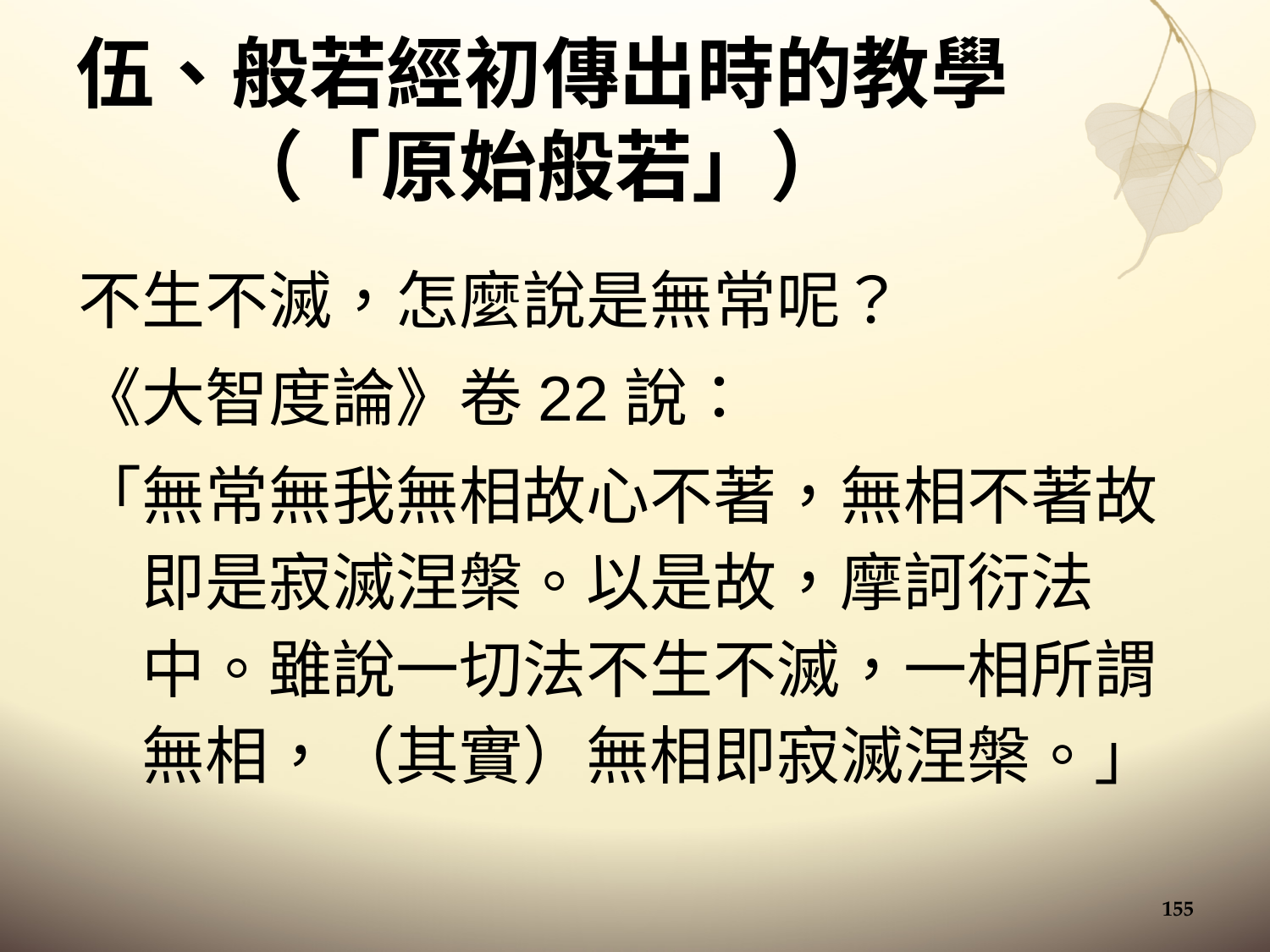

# 伍、般若經初傳出時的教學 （「原始般若」）

不生不滅，怎麼說是無常呢？
《大智度論》卷22說：
「無常無我無相故心不著，無相不著故即是寂滅涅槃。以是故，摩訶衍法中。雖說一切法不生不滅，一相所謂無相，（其實）無相即寂滅涅槃。」

155